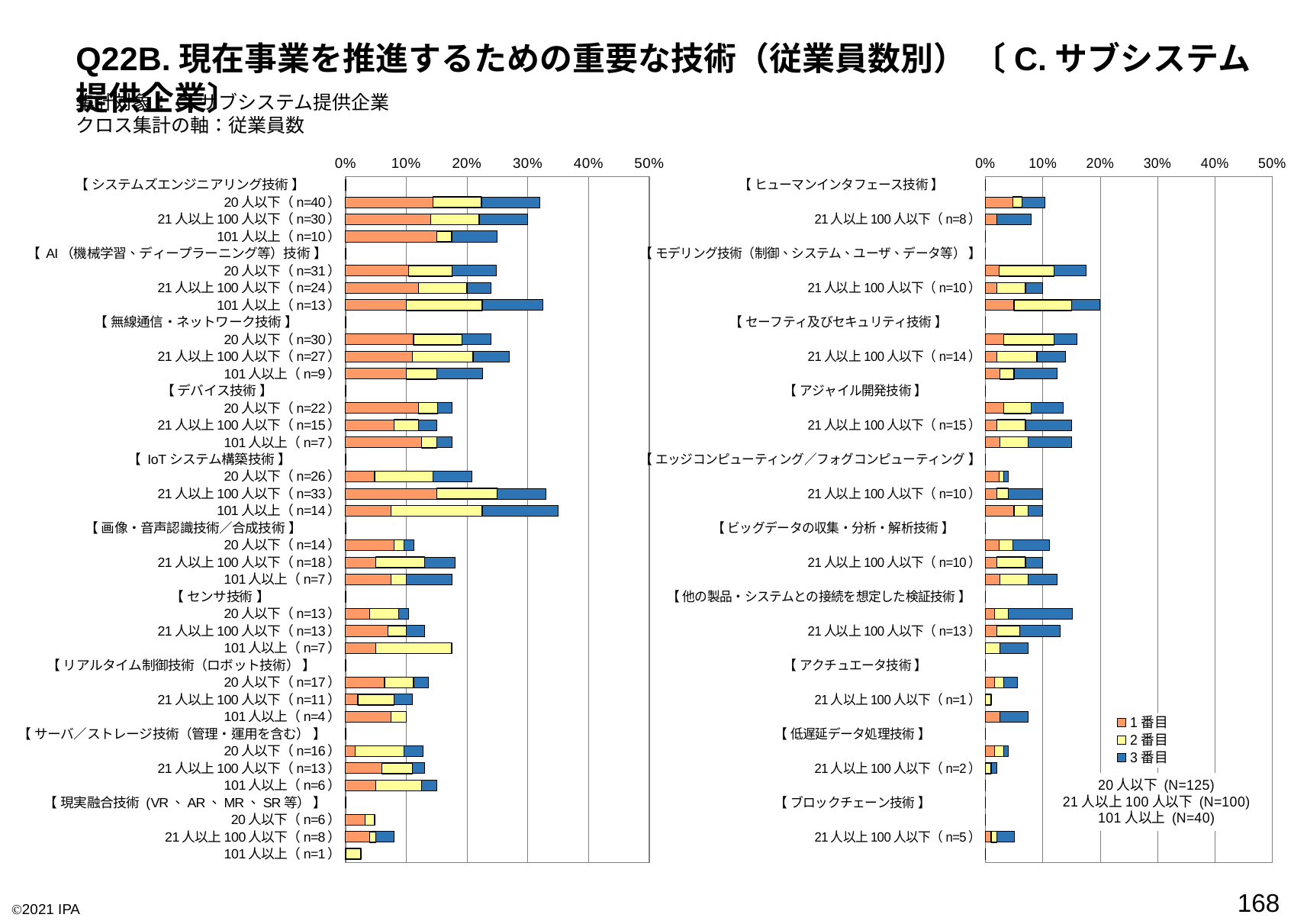

Q22B.現在事業を推進するための重要な技術（従業員数別） 〔C.サブシステム提供企業〕
集計対象：C.サブシステム提供企業
クロス集計の軸：従業員数

### Chart

| Category | 1番目 | 2番目 | 3番目 |
|---|---|---|---|
| 【 システムズエンジニアリング技術 】           | 0.0 | 0.0 | 0.0 |
| 20人以下（n=40） | 0.144 | 0.08 | 0.096 |
| 21人以上100人以下（n=30） | 0.14 | 0.08 | 0.08 |
| 101人以上（n=10） | 0.15 | 0.025 | 0.075 |
| 【 AI（機械学習、ディープラーニング等）技術 】     | 0.0 | 0.0 | 0.0 |
| 20人以下（n=31） | 0.104 | 0.072 | 0.072 |
| 21人以上100人以下（n=24） | 0.12 | 0.08 | 0.04 |
| 101人以上（n=13） | 0.1 | 0.125 | 0.1 |
| 【 無線通信・ネットワーク技術 】             | 0.0 | 0.0 | 0.0 |
| 20人以下（n=30） | 0.112 | 0.08 | 0.048 |
| 21人以上100人以下（n=27） | 0.11 | 0.1 | 0.06 |
| 101人以上（n=9） | 0.1 | 0.05 | 0.075 |
| 【 デバイス技術 】                    | 0.0 | 0.0 | 0.0 |
| 20人以下（n=22） | 0.12 | 0.032 | 0.024 |
| 21人以上100人以下（n=15） | 0.08 | 0.04 | 0.03 |
| 101人以上（n=7） | 0.125 | 0.025 | 0.025 |
| 【 IoTシステム構築技術 】               | 0.0 | 0.0 | 0.0 |
| 20人以下（n=26） | 0.048 | 0.096 | 0.064 |
| 21人以上100人以下（n=33） | 0.15 | 0.1 | 0.08 |
| 101人以上（n=14） | 0.075 | 0.15 | 0.125 |
| 【 画像・音声認識技術／合成技術 】            | 0.0 | 0.0 | 0.0 |
| 20人以下（n=14） | 0.08 | 0.016 | 0.016 |
| 21人以上100人以下（n=18） | 0.05 | 0.08 | 0.05 |
| 101人以上（n=7） | 0.075 | 0.025 | 0.075 |
| 【 センサ技術 】                     | 0.0 | 0.0 | 0.0 |
| 20人以下（n=13） | 0.04 | 0.048 | 0.016 |
| 21人以上100人以下（n=13） | 0.07 | 0.03 | 0.03 |
| 101人以上（n=7） | 0.05 | 0.125 | 0.0 |
| 【 リアルタイム制御技術（ロボット技術） 】        | 0.0 | 0.0 | 0.0 |
| 20人以下（n=17） | 0.064 | 0.048 | 0.024 |
| 21人以上100人以下（n=11） | 0.02 | 0.06 | 0.03 |
| 101人以上（n=4） | 0.075 | 0.025 | 0.0 |
| 【 サーバ／ストレージ技術（管理・運用を含む） 】     | 0.0 | 0.0 | 0.0 |
| 20人以下（n=16） | 0.016 | 0.08 | 0.032 |
| 21人以上100人以下（n=13） | 0.06 | 0.05 | 0.02 |
| 101人以上（n=6） | 0.05 | 0.075 | 0.025 |
| 【 現実融合技術 (VR、AR、MR、SR等） 】     | 0.0 | 0.0 | 0.0 |
| 20人以下（n=6） | 0.032 | 0.016 | 0.0 |
| 21人以上100人以下（n=8） | 0.04 | 0.01 | 0.03 |
| 101人以上（n=1） | 0.0 | 0.025 | 0.0 |

### Chart:

| Category | 1番目 | 2番目 | 3番目 |
|---|---|---|---|
| 【 ヒューマンインタフェース技術 】            | 0.0 | 0.0 | 0.0 |
| 20人以下（n=13） | 0.048 | 0.016 | 0.04 |
| 21人以上100人以下（n=8） | 0.02 | 0.0 | 0.06 |
| 101人以上（n=0） | 0.0 | 0.0 | 0.0 |
| 【 モデリング技術（制御、システム、ユーザ、データ等） 】 | 0.0 | 0.0 | 0.0 |
| 20人以下（n=22） | 0.024 | 0.096 | 0.056 |
| 21人以上100人以下（n=10） | 0.02 | 0.05 | 0.03 |
| 101人以上（n=8） | 0.05 | 0.1 | 0.05 |
| 【 セーフティ及びセキュリティ技術 】           | 0.0 | 0.0 | 0.0 |
| 20人以下（n=20） | 0.032 | 0.088 | 0.04 |
| 21人以上100人以下（n=14） | 0.02 | 0.07 | 0.05 |
| 101人以上（n=5） | 0.025 | 0.025 | 0.075 |
| 【 アジャイル開発技術 】                 | 0.0 | 0.0 | 0.0 |
| 20人以下（n=17） | 0.032 | 0.048 | 0.056 |
| 21人以上100人以下（n=15） | 0.02 | 0.05 | 0.08 |
| 101人以上（n=6） | 0.025 | 0.05 | 0.075 |
| 【 エッジコンピューティング／フォグコンピューティング 】 | 0.0 | 0.0 | 0.0 |
| 20人以下（n=5） | 0.024 | 0.008 | 0.008 |
| 21人以上100人以下（n=10） | 0.02 | 0.02 | 0.06 |
| 101人以上（n=4） | 0.05 | 0.025 | 0.025 |
| 【 ビッグデータの収集・分析・解析技術 】         | 0.0 | 0.0 | 0.0 |
| 20人以下（n=14） | 0.024 | 0.024 | 0.064 |
| 21人以上100人以下（n=10） | 0.02 | 0.05 | 0.03 |
| 101人以上（n=5） | 0.025 | 0.05 | 0.05 |
| 【 他の製品・システムとの接続を想定した検証技術 】    | 0.0 | 0.0 | 0.0 |
| 20人以下（n=19） | 0.016 | 0.024 | 0.112 |
| 21人以上100人以下（n=13） | 0.02 | 0.04 | 0.07 |
| 101人以上（n=3） | 0.0 | 0.025 | 0.05 |
| 【 アクチュエータ技術 】                 | 0.0 | 0.0 | 0.0 |
| 20人以下（n=7） | 0.016 | 0.016 | 0.024 |
| 21人以上100人以下（n=1） | 0.0 | 0.01 | 0.0 |
| 101人以上（n=3） | 0.025 | 0.0 | 0.05 |
| 【 低遅延データ処理技術 】                | 0.0 | 0.0 | 0.0 |
| 20人以下（n=5） | 0.016 | 0.016 | 0.008 |
| 21人以上100人以下（n=2） | 0.0 | 0.01 | 0.01 |
| 101人以上（n=0） | 0.0 | 0.0 | 0.0 |
| 【 ブロックチェーン技術 】                | 0.0 | 0.0 | 0.0 |
| 20人以下（n=0） | 0.0 | 0.0 | 0.0 |
| 21人以上100人以下（n=5） | 0.01 | 0.01 | 0.03 |
| 101人以上（n=0） | 0.0 | 0.0 | 0.0 |